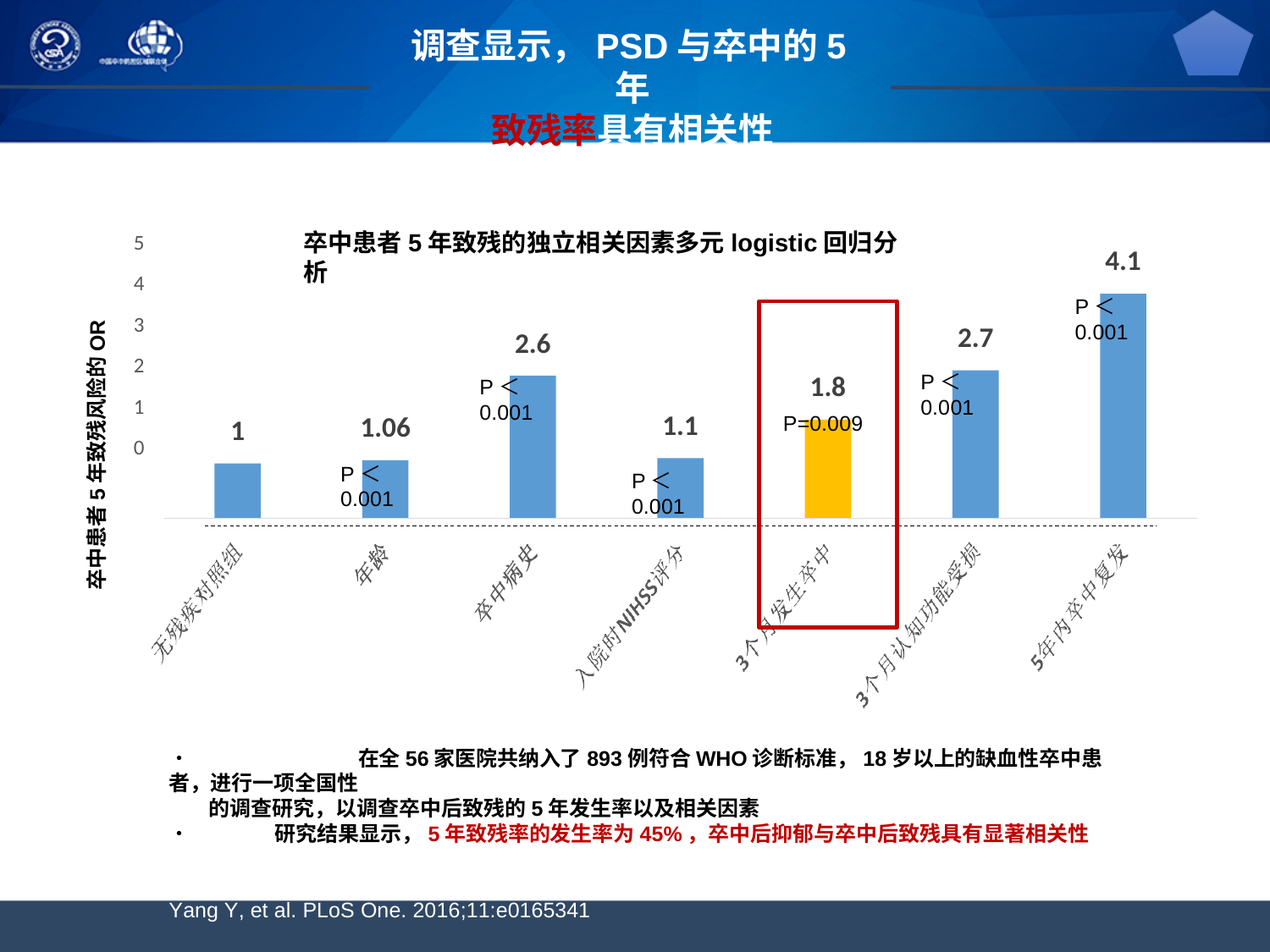

# 调查显示，PSD与卒中的5年
致残率具有相关性

卒中患者5年致残的独立相关因素多元logistic回归分析
5
4
3
2
1
0
4.1
卒中患者5年致残风险的OR
P＜0.001

2.7
2.6
1.8
P＜0.001

P＜0.001

1.1
1.06
P=0.009
1

P＜0.001

P＜0.001

•	在全56家医院共纳入了893例符合WHO诊断标准，18岁以上的缺血性卒中患者，进行一项全国性
的调查研究，以调查卒中后致残的5年发生率以及相关因素
•	研究结果显示，5年致残率的发生率为45%，卒中后抑郁与卒中后致残具有显著相关性

Yang Y, et al. PLoS One. 2016;11:e0165341
工业设计系